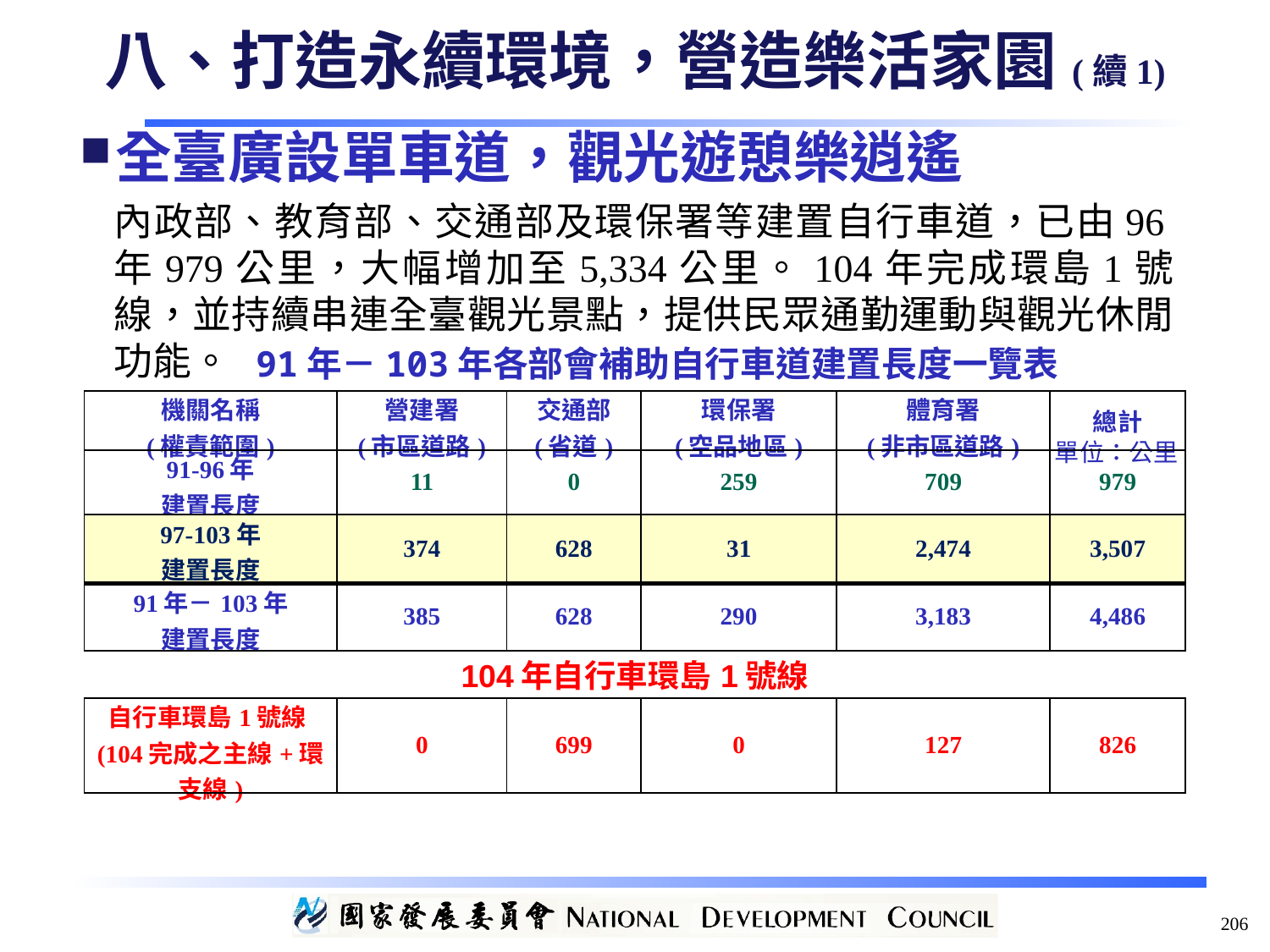

八、打造永續環境，營造樂活家園(續1)
全臺廣設單車道，觀光遊憩樂逍遙
內政部、教育部、交通部及環保署等建置自行車道，已由96年979公里，大幅增加至5,334公里。104年完成環島1號線，並持續串連全臺觀光景點，提供民眾通勤運動與觀光休閒功能。

 91年－103年各部會補助自行車道建置長度一覽表
| 機關名稱 (權責範圍) | 營建署 (市區道路) | 交通部 (省道) | 環保署 (空品地區) | 體育署 (非市區道路) | 總計 |
| --- | --- | --- | --- | --- | --- |
| 91-96年 建置長度 | 11 | 0 | 259 | 709 | 979 |
| 97-103年 建置長度 | 374 | 628 | 31 | 2,474 | 3,507 |
| 91年－103年 建置長度 | 385 | 628 | 290 | 3,183 | 4,486 |
| 104年自行車環島1號線 |  |  |  |  |  |
| 自行車環島1號線(104完成之主線+環支線) | 0 | 699 | 0 | 127 | 826 |
單位：公里
206